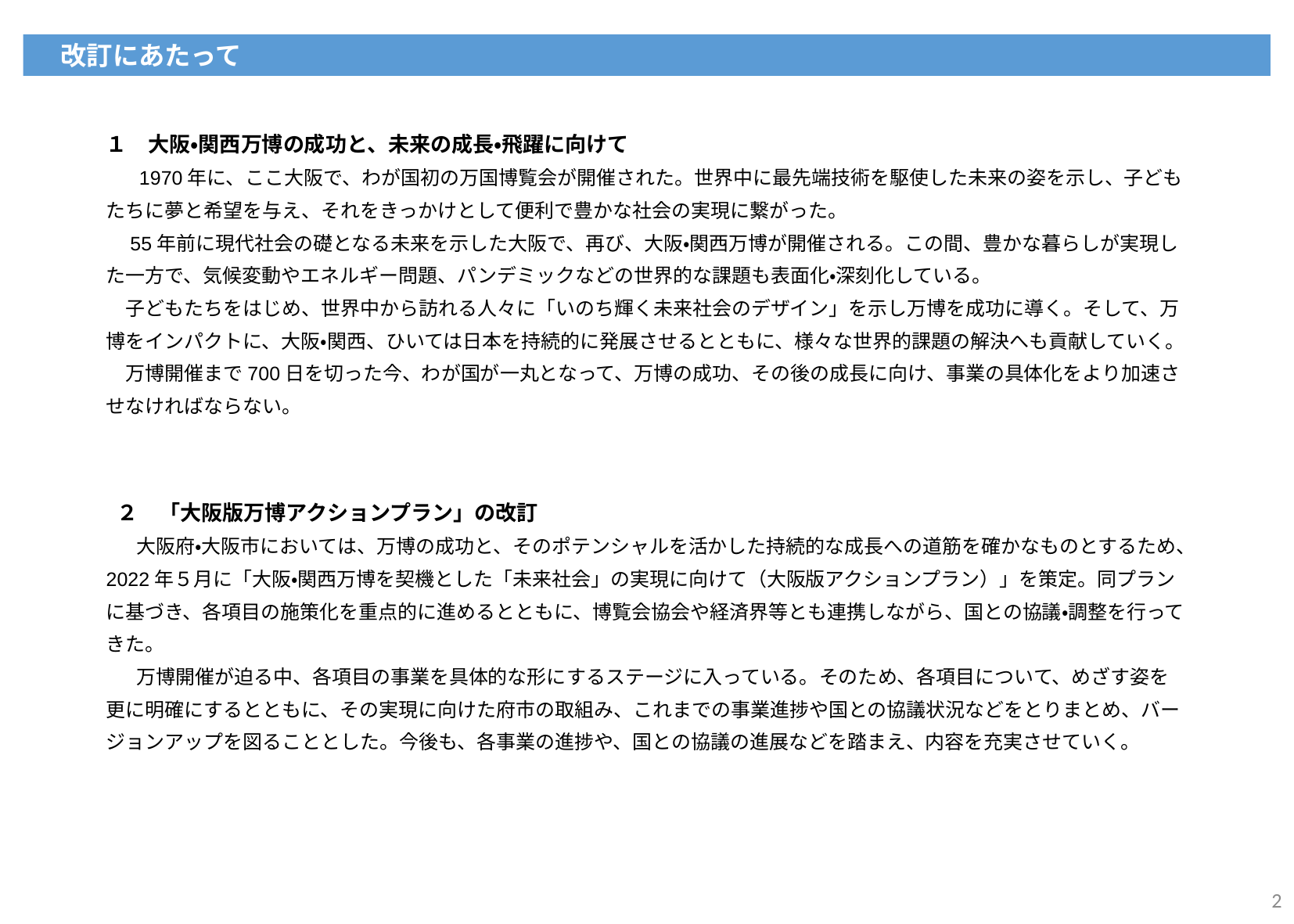

改訂にあたって
１　大阪・関西万博の成功と、未来の成長・飛躍に向けて
 　1970年に、ここ大阪で、わが国初の万国博覧会が開催された。世界中に最先端技術を駆使した未来の姿を示し、子どもたちに夢と希望を与え、それをきっかけとして便利で豊かな社会の実現に繋がった。
　55年前に現代社会の礎となる未来を示した大阪で、再び、大阪・関西万博が開催される。この間、豊かな暮らしが実現した一方で、気候変動やエネルギー問題、パンデミックなどの世界的な課題も表面化・深刻化している。
　子どもたちをはじめ、世界中から訪れる人々に「いのち輝く未来社会のデザイン」を示し万博を成功に導く。そして、万博をインパクトに、大阪・関西、ひいては日本を持続的に発展させるとともに、様々な世界的課題の解決へも貢献していく。
　万博開催まで700日を切った今、わが国が一丸となって、万博の成功、その後の成長に向け、事業の具体化をより加速させなければならない。

２　「大阪版万博アクションプラン」の改訂
　大阪府・大阪市においては、万博の成功と、そのポテンシャルを活かした持続的な成長への道筋を確かなものとするため、2022年５月に「大阪・関西万博を契機とした「未来社会」の実現に向けて（大阪版アクションプラン）」を策定。同プランに基づき、各項目の施策化を重点的に進めるとともに、博覧会協会や経済界等とも連携しながら、国との協議・調整を行ってきた。
　万博開催が迫る中、各項目の事業を具体的な形にするステージに入っている。そのため、各項目について、めざす姿を更に明確にするとともに、その実現に向けた府市の取組み、これまでの事業進捗や国との協議状況などをとりまとめ、バージョンアップを図ることとした。今後も、各事業の進捗や、国との協議の進展などを踏まえ、内容を充実させていく。
2